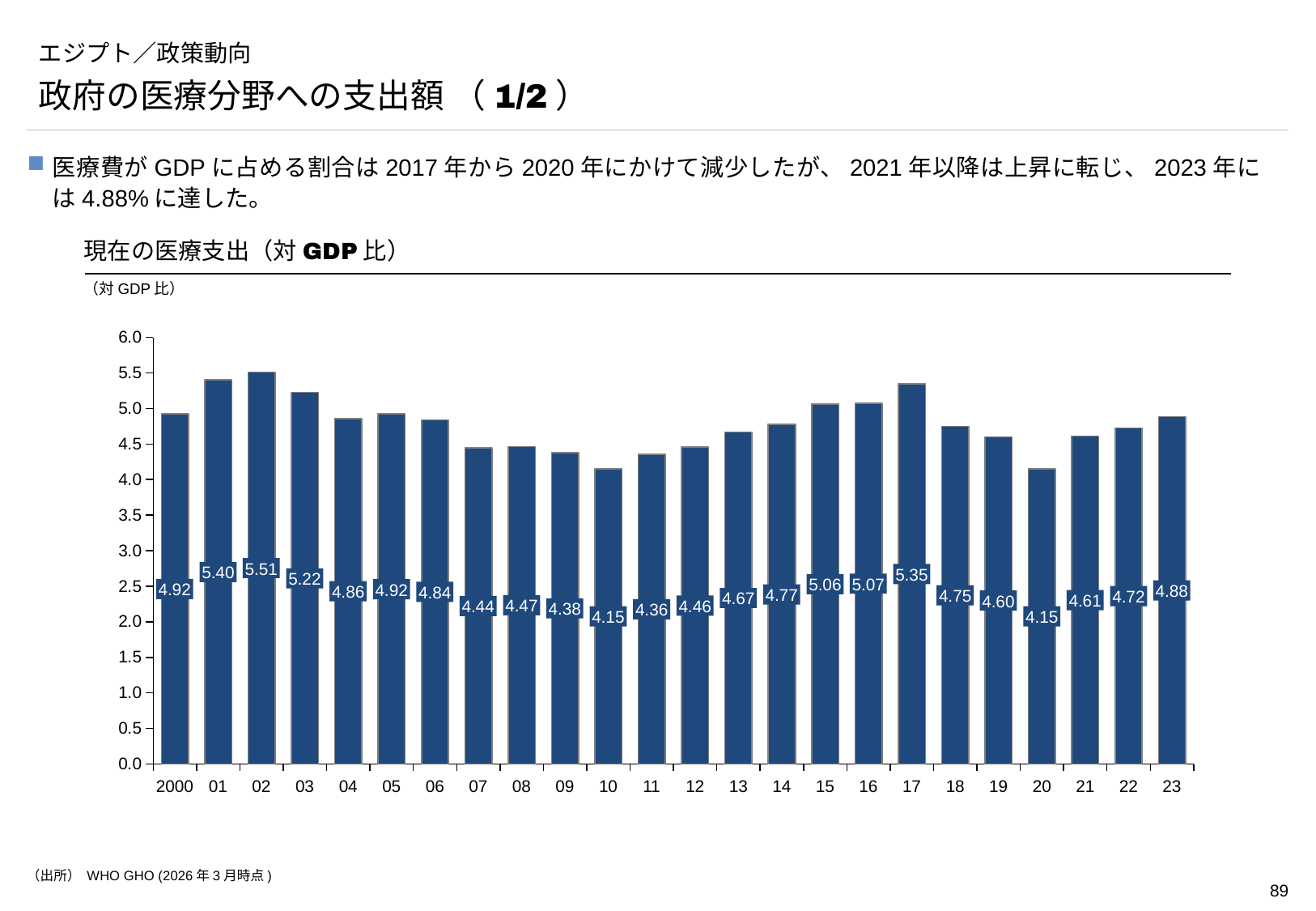

# エジプト／政策動向
政府の医療分野への支出額 （1/2）
医療費がGDPに占める割合は2017年から2020年にかけて減少したが、2021年以降は上昇に転じ、2023年には4.88%に達した。
現在の医療支出（対GDP比）
（対GDP比）

### Chart

| Category |  |
|---|---|
5.51
5.40
5.35
5.22
5.07
5.06
4.92
4.92
4.88
4.86
4.84
4.77
4.75
4.72
4.67
4.61
4.60
4.47
4.46
4.44
4.38
4.36
4.15
4.15
2000
01
02
03
04
05
06
07
08
09
10
11
12
13
14
15
16
17
18
19
20
21
22
23
（出所） WHO GHO (2026年3月時点)